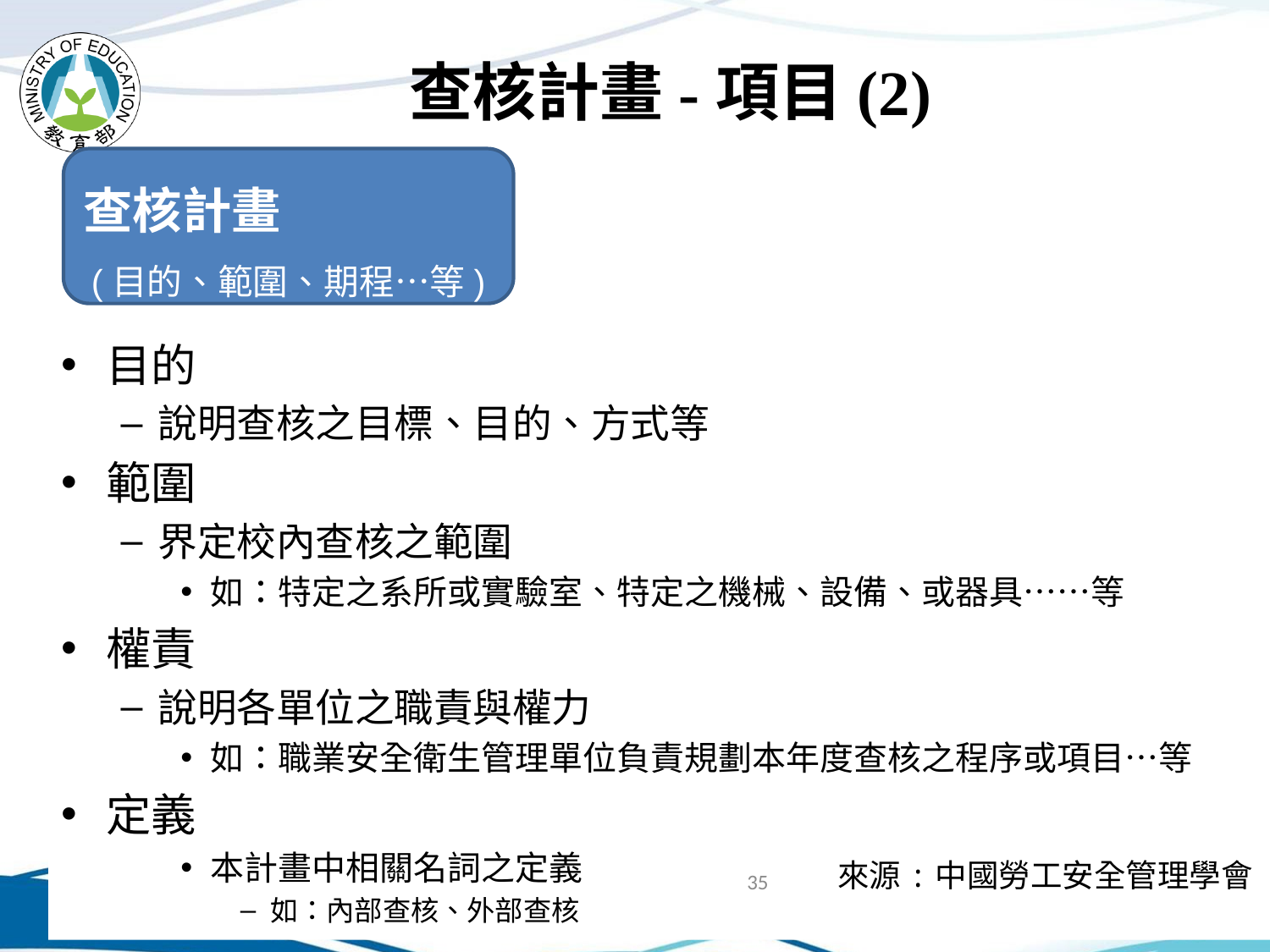

# 查核計畫-項目(2)
查核計畫
(目的、範圍、期程…等)
目的
說明查核之目標、目的、方式等
範圍
界定校內查核之範圍
如：特定之系所或實驗室、特定之機械、設備、或器具……等
權責
說明各單位之職責與權力
如：職業安全衛生管理單位負責規劃本年度查核之程序或項目…等
定義
本計畫中相關名詞之定義
如：內部查核、外部查核
來源:中國勞工安全管理學會
35